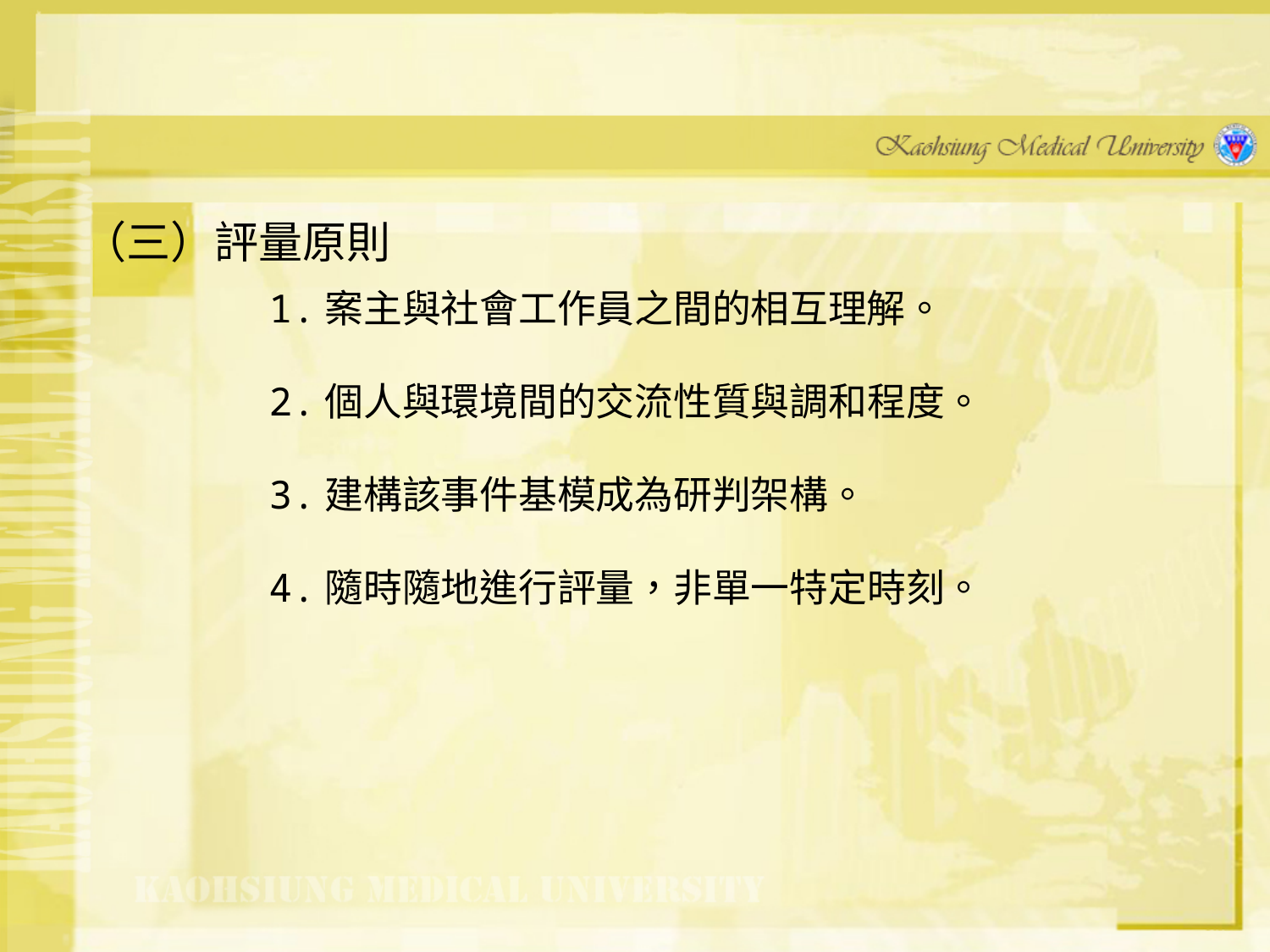

#

（三）評量原則

        1.案主與社會工作員之間的相互理解。

        2.個人與環境間的交流性質與調和程度。

        3.建構該事件基模成為研判架構。

        4.隨時隨地進行評量，非單一特定時刻。